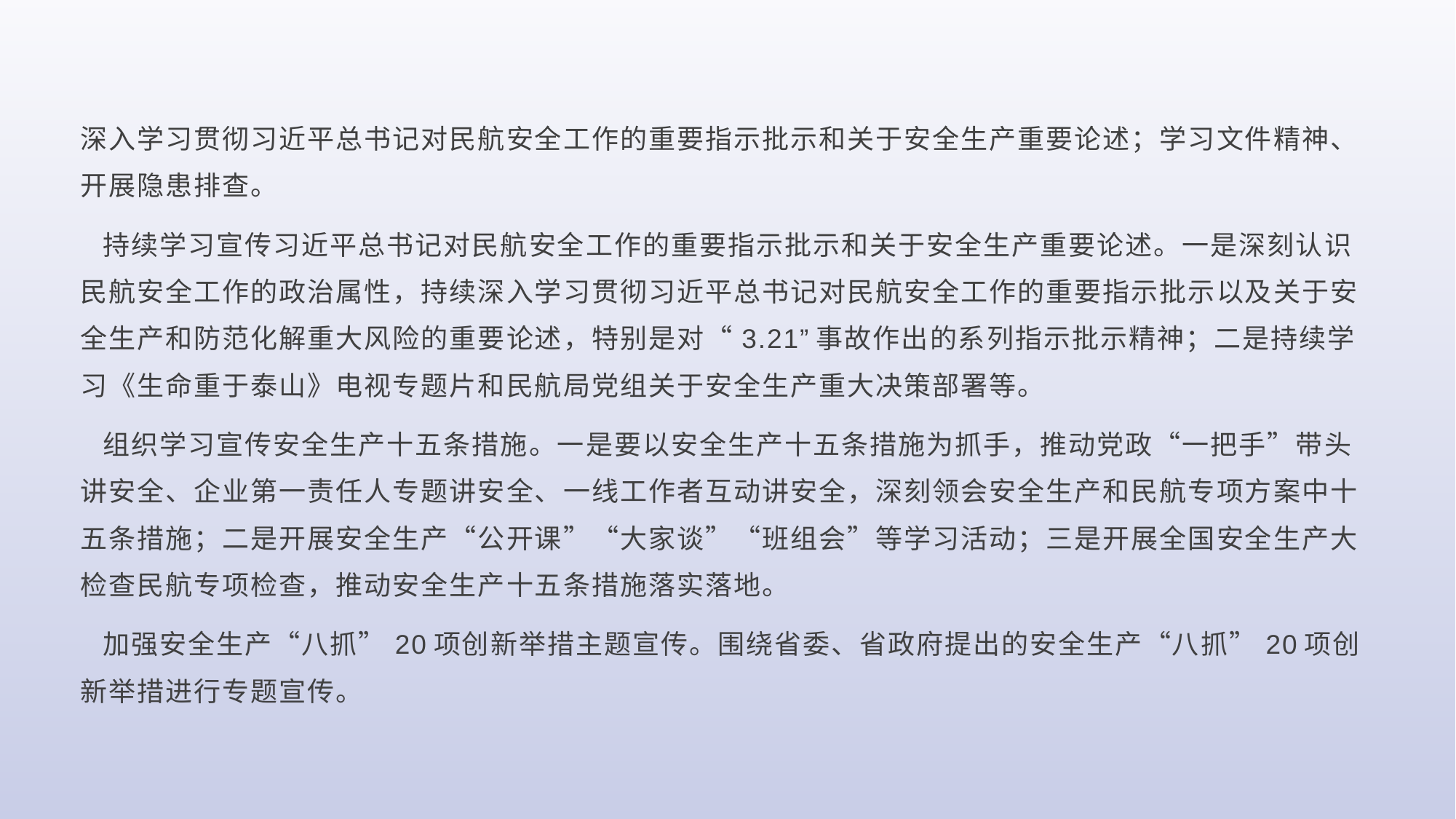

深入学习贯彻习近平总书记对民航安全工作的重要指示批示和关于安全生产重要论述；学习文件精神、开展隐患排查。
  持续学习宣传习近平总书记对民航安全工作的重要指示批示和关于安全生产重要论述。一是深刻认识民航安全工作的政治属性，持续深入学习贯彻习近平总书记对民航安全工作的重要指示批示以及关于安全生产和防范化解重大风险的重要论述，特别是对“3.21”事故作出的系列指示批示精神；二是持续学习《生命重于泰山》电视专题片和民航局党组关于安全生产重大决策部署等。
  组织学习宣传安全生产十五条措施。一是要以安全生产十五条措施为抓手，推动党政“一把手”带头讲安全、企业第一责任人专题讲安全、一线工作者互动讲安全，深刻领会安全生产和民航专项方案中十五条措施；二是开展安全生产“公开课”“大家谈”“班组会”等学习活动；三是开展全国安全生产大检查民航专项检查，推动安全生产十五条措施落实落地。
  加强安全生产“八抓”20项创新举措主题宣传。围绕省委、省政府提出的安全生产“八抓”20项创新举措进行专题宣传。